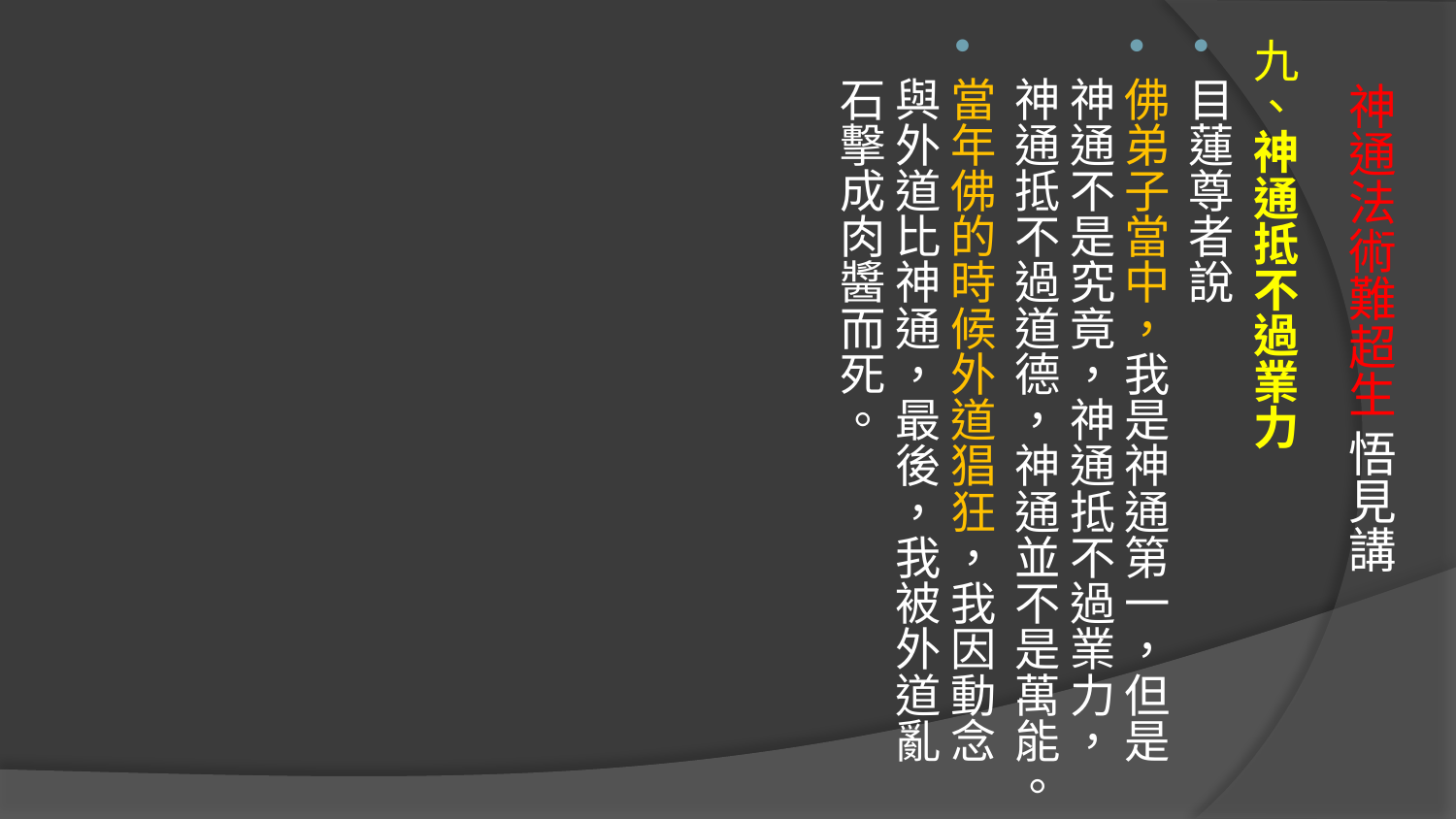

九、神通抵不過業力
目蓮尊者說
佛弟子當中，我是神通第一，但是神通不是究竟，神通抵不過業力，神通抵不過道德，神通並不是萬能。
當年佛的時候外道猖狂，我因動念與外道比神通，最後，我被外道亂石擊成肉醬而死。

# 神通法術難超生 悟見講